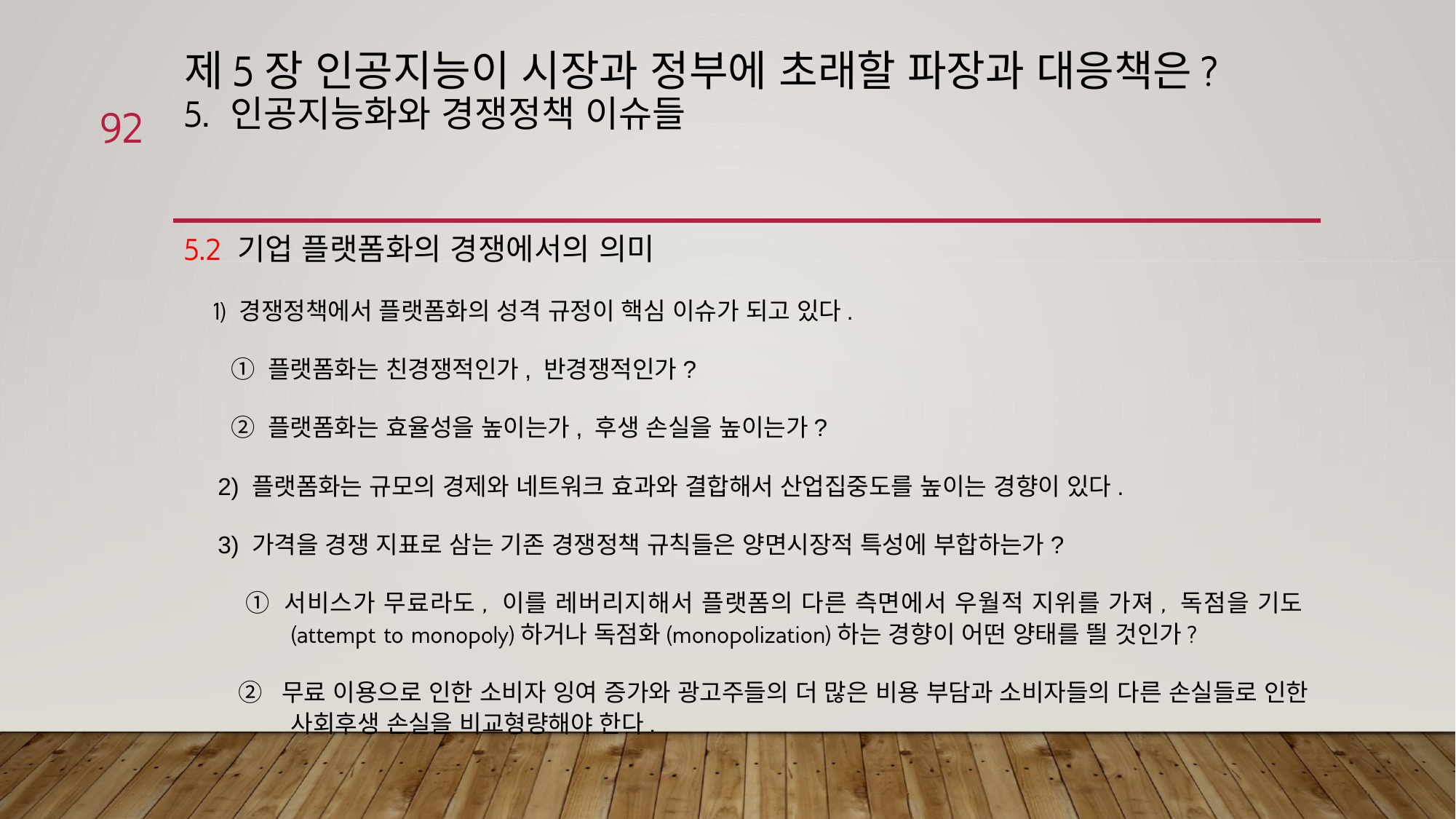

# 제5장 인공지능이 시장과 정부에 초래할 파장과 대응책은? 5. 인공지능화와 경쟁정책 이슈들
92
5.2 기업 플랫폼화의 경쟁에서의 의미
    1) 경쟁정책에서 플랫폼화의 성격 규정이 핵심 이슈가 되고 있다.
       ① 플랫폼화는 친경쟁적인가, 반경쟁적인가?
       ② 플랫폼화는 효율성을 높이는가, 후생 손실을 높이는가?
     2) 플랫폼화는 규모의 경제와 네트워크 효과와 결합해서 산업집중도를 높이는 경향이 있다.
     3) 가격을 경쟁 지표로 삼는 기존 경쟁정책 규칙들은 양면시장적 특성에 부합하는가?
        ① 서비스가 무료라도, 이를 레버리지해서 플랫폼의 다른 측면에서 우월적 지위를 가져, 독점을 기도(attempt to monopoly)하거나 독점화(monopolization)하는 경향이 어떤 양태를 띌 것인가?
        ②  무료 이용으로 인한 소비자 잉여 증가와 광고주들의 더 많은 비용 부담과 소비자들의 다른 손실들로 인한 사회후생 손실을 비교형량해야 한다.